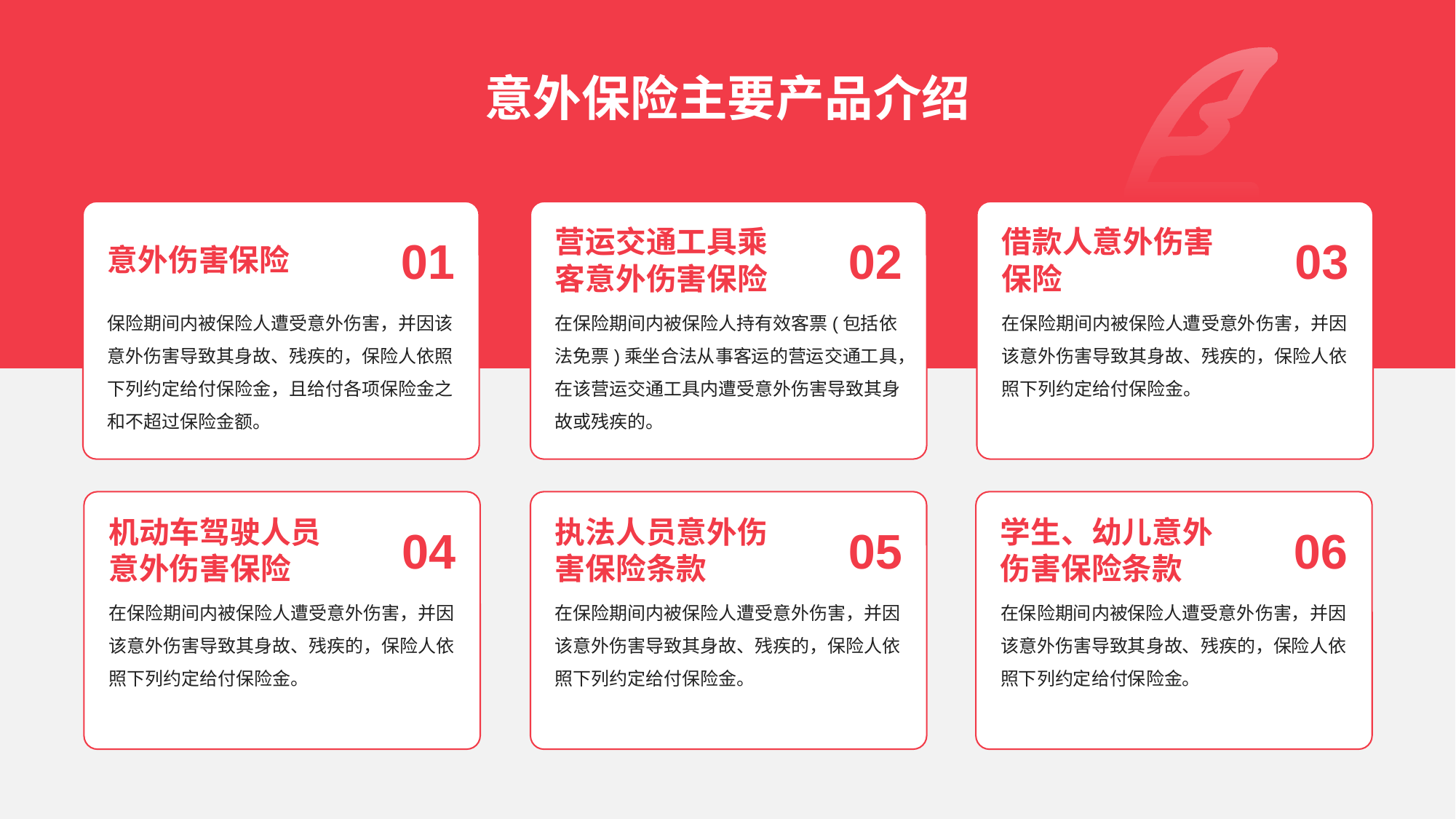

# 意外保险主要产品介绍

意外伤害保险
01
营运交通工具乘客意外伤害保险
02
借款人意外伤害保险
03
保险期间内被保险人遭受意外伤害，并因该意外伤害导致其身故、残疾的，保险人依照下列约定给付保险金，且给付各项保险金之和不超过保险金额。

在保险期间内被保险人持有效客票(包括依法免票)乘坐合法从事客运的营运交通工具，在该营运交通工具内遭受意外伤害导致其身故或残疾的。
在保险期间内被保险人遭受意外伤害，并因该意外伤害导致其身故、残疾的，保险人依照下列约定给付保险金。

机动车驾驶人员意外伤害保险
04
执法人员意外伤害保险条款
05
学生、幼儿意外伤害保险条款
06
在保险期间内被保险人遭受意外伤害，并因该意外伤害导致其身故、残疾的，保险人依照下列约定给付保险金。
在保险期间内被保险人遭受意外伤害，并因该意外伤害导致其身故、残疾的，保险人依照下列约定给付保险金。
在保险期间内被保险人遭受意外伤害，并因该意外伤害导致其身故、残疾的，保险人依照下列约定给付保险金。
18